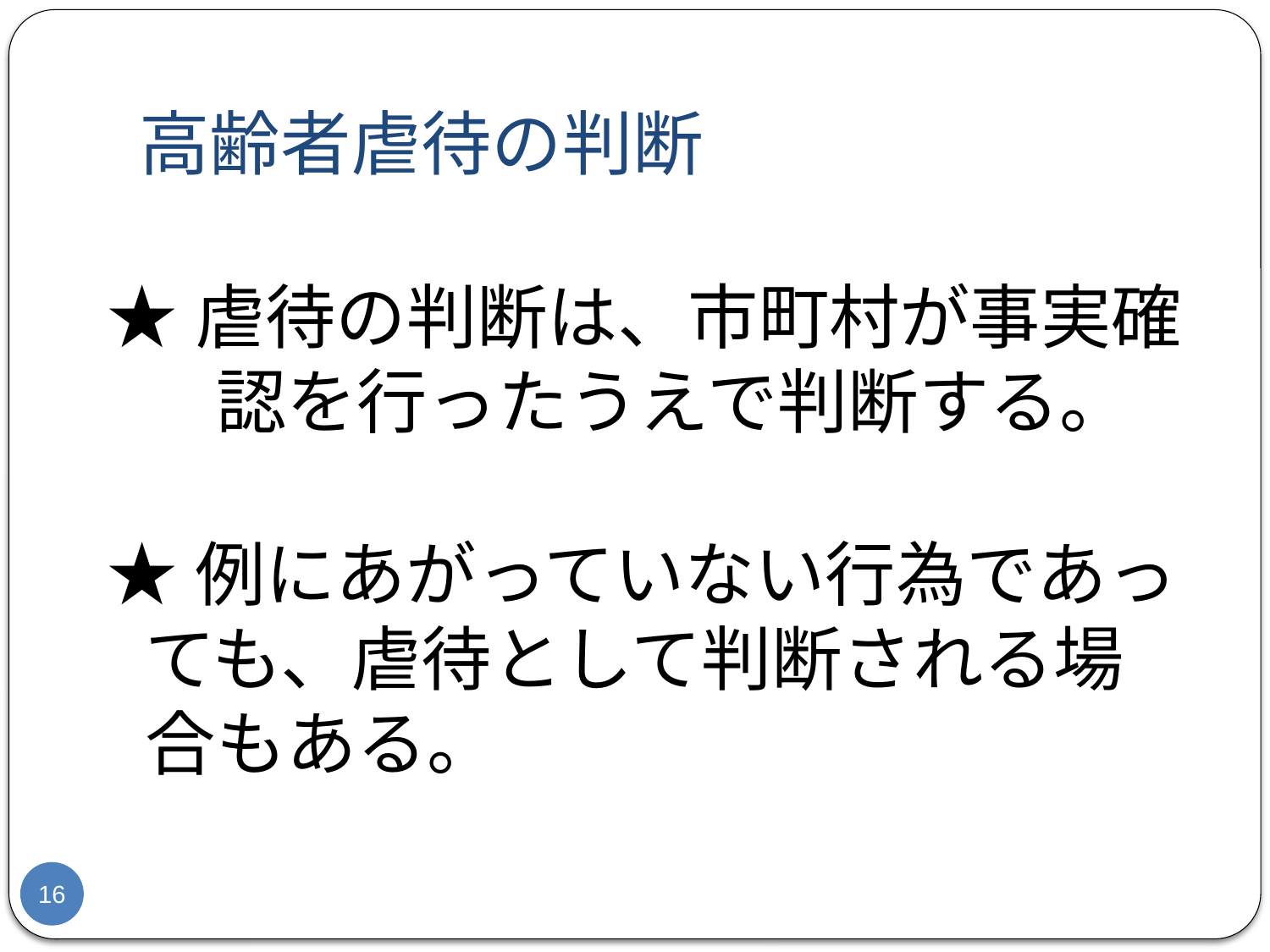

# 高齢者虐待の判断

★虐待の判断は、市町村が事実確　認を行ったうえで判断する。

★例にあがっていない行為であっても、虐待として判断される場合もある。
16